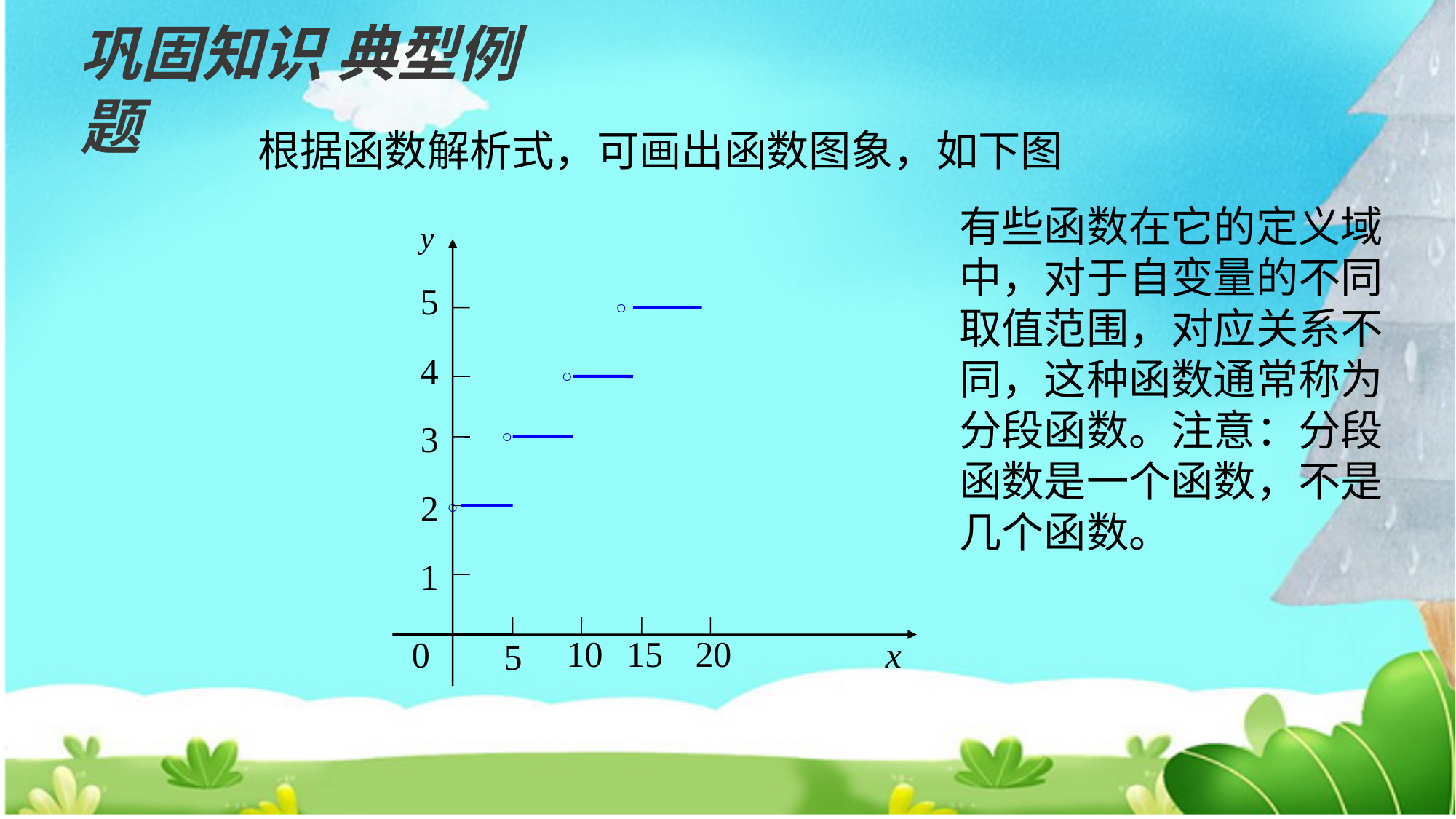

巩固知识 典型例题
根据函数解析式，可画出函数图象，如下图
有些函数在它的定义域中，对于自变量的不同取值范围，对应关系不同，这种函数通常称为分段函数。注意：分段函数是一个函数，不是几个函数。
y
5
4
3
2
1
10
15
20
0
x
5

○

○

○

○